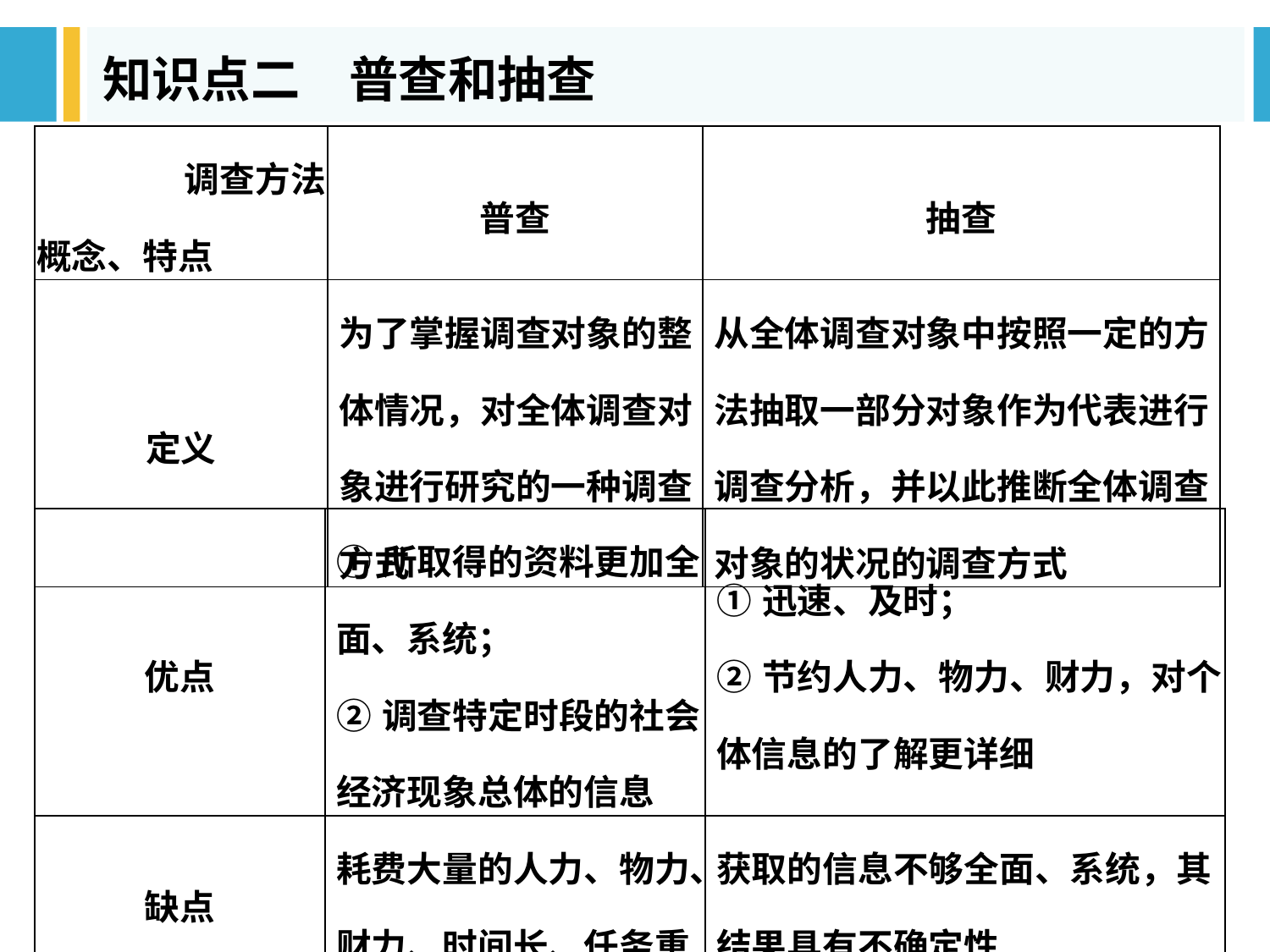

知识点二　普查和抽查
| 调查方法 概念、特点 | 普查 | 抽查 |
| --- | --- | --- |
| 定义 | 为了掌握调查对象的整体情况，对全体调查对象进行研究的一种调查方式 | 从全体调查对象中按照一定的方法抽取一部分对象作为代表进行调查分析，并以此推断全体调查对象的状况的调查方式 |
| 优点 | ①所取得的资料更加全面、系统； ②调查特定时段的社会经济现象总体的信息 | ①迅速、及时； ②节约人力、物力、财力，对个体信息的了解更详细 |
| --- | --- | --- |
| 缺点 | 耗费大量的人力、物力、财力、时间长、任务重 | 获取的信息不够全面、系统，其结果具有不确定性 |